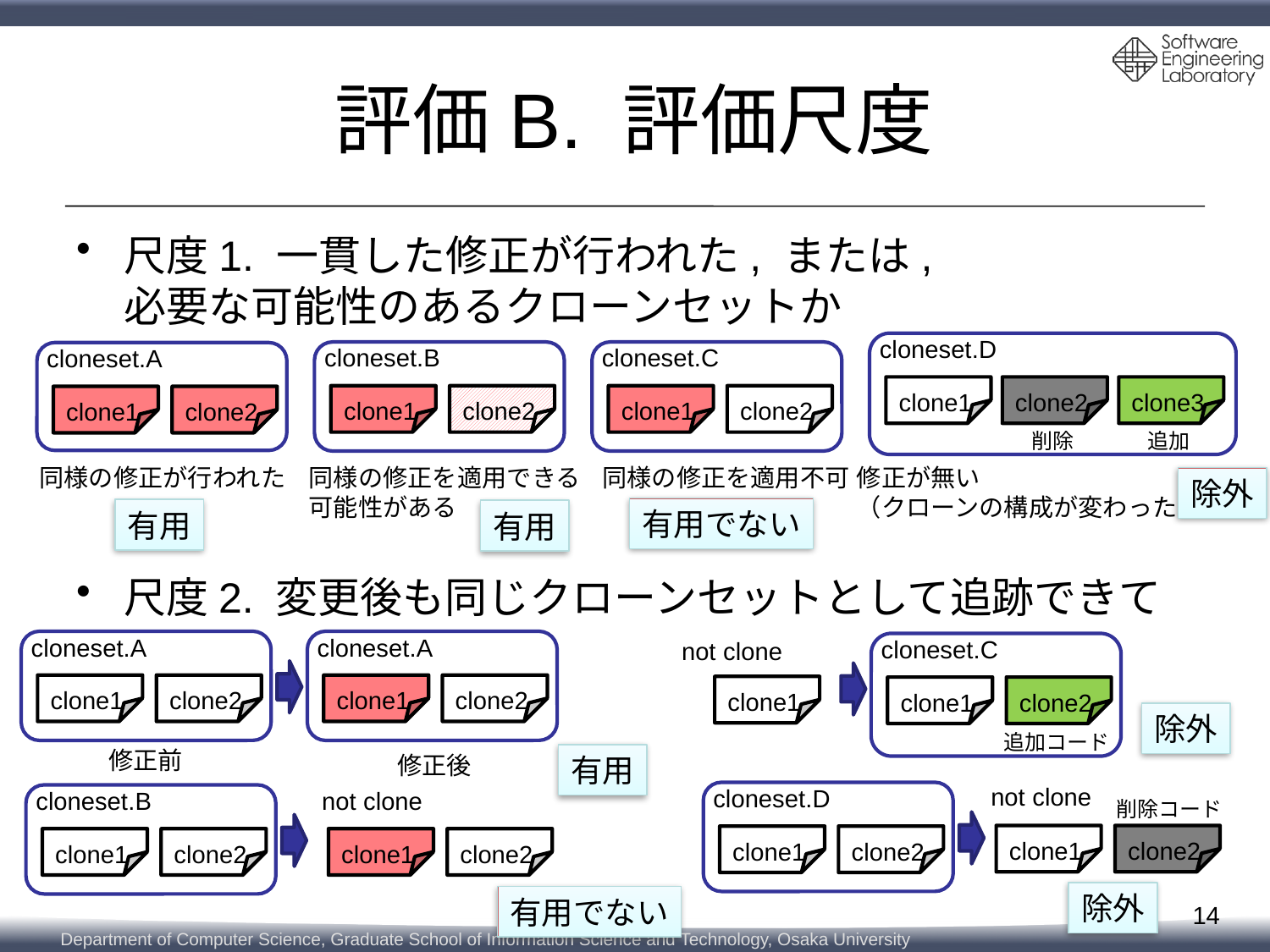

# 評価B. 評価尺度
尺度1. 一貫した修正が行われた, または,
必要な可能性のあるクローンセットか

cloneset.D

clone1

clone2

clone3
削除
追加
cloneset.B

clone1

clone2
cloneset.C

clone1

clone2
cloneset.A

clone1

clone2
同様の修正が行われた
同様の修正を適用できる
可能性がある
同様の修正を適用不可
修正が無い
（クローンの構成が変わった）
除外
有用でない
有用
有用
尺度2. 変更後も同じクローンセットとして追跡できているか
cloneset.A

clone1

clone2
cloneset.A

clone1

clone2
cloneset.C

clone1

clone2
not clone

clone1
除外
追加コード
修正前
修正後
有用
not clone
cloneset.D

clone1

clone2
cloneset.B

clone1

clone2
not clone

clone1

clone2
削除コード

clone1
clone2
除外
有用でない
14